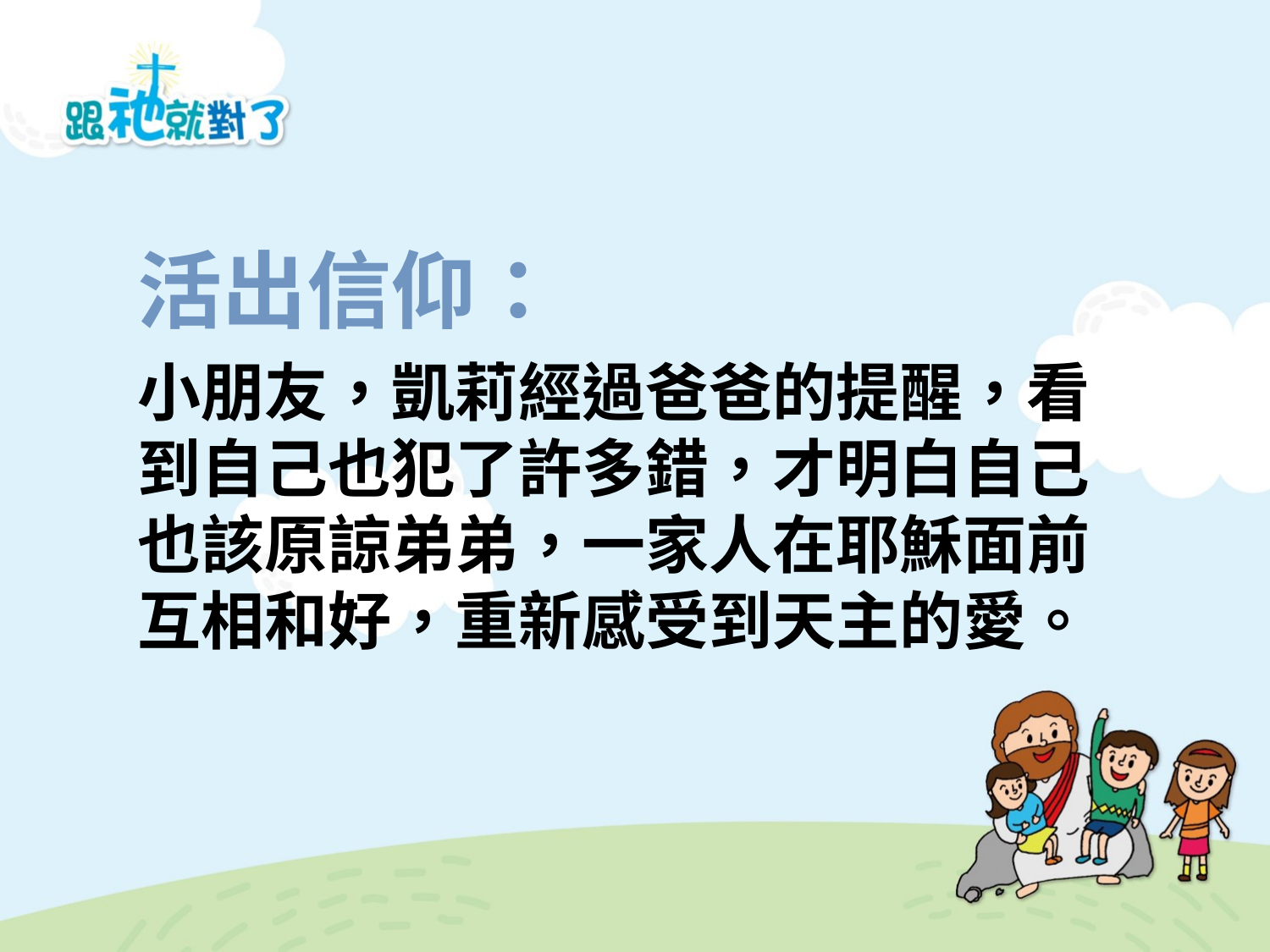

活出信仰：
小朋友，凱莉經過爸爸的提醒，看到自己也犯了許多錯，才明白自己也該原諒弟弟，一家人在耶穌面前互相和好，重新感受到天主的愛。